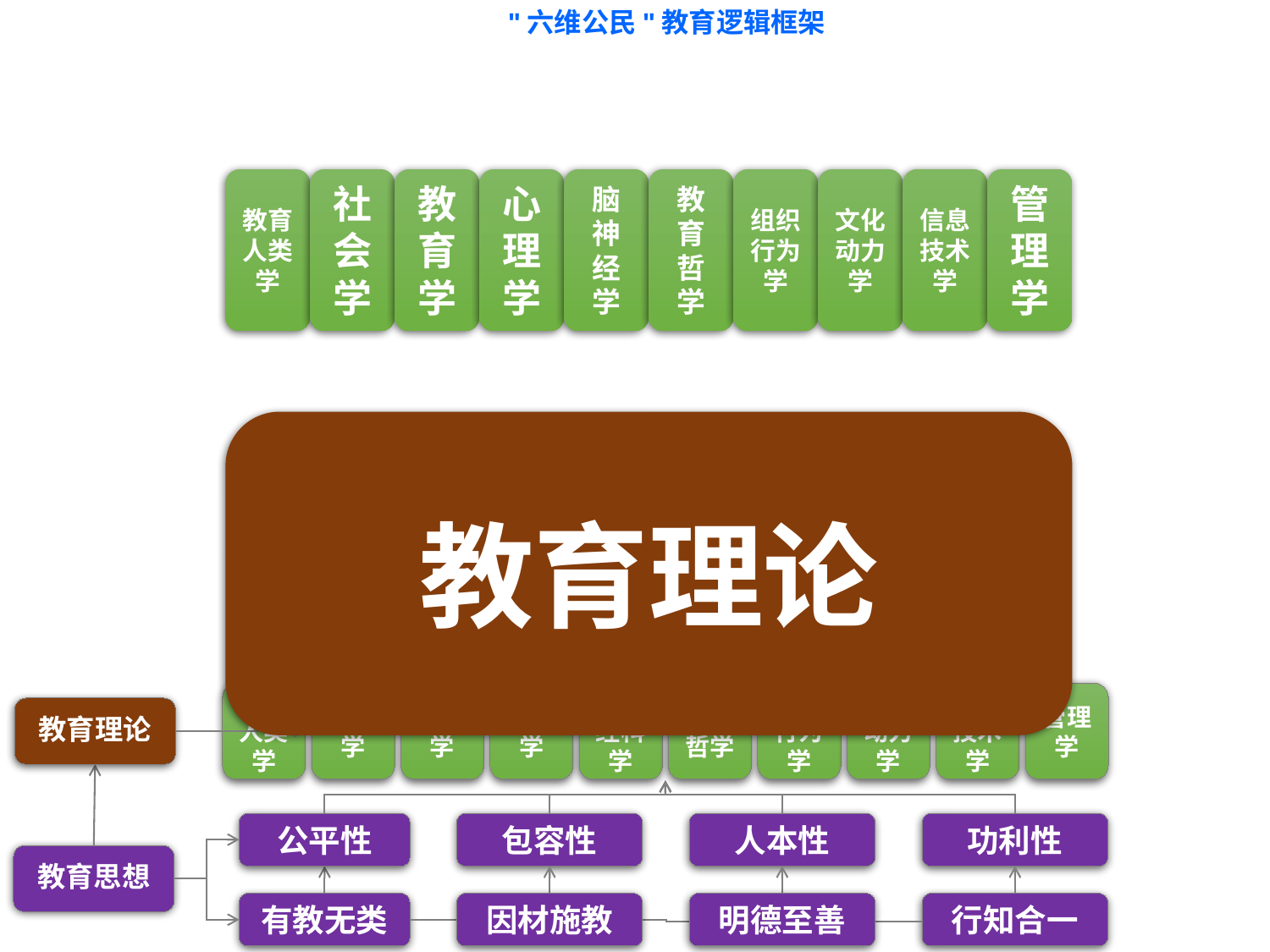

教育理论
教育人类学
社会学
教育学
心理学
脑神经学
教育哲学
组织行为学
文化动力学
信息技术学
管理学
教育人类学
社会学
教育学
心理学
脑神经科学
教育哲学
组织行为学
文化动力学
信息技术学
管理学
教育理论
公平性
包容性
人本性
功利性
教育思想
有教无类
因材施教
明德至善
行知合一